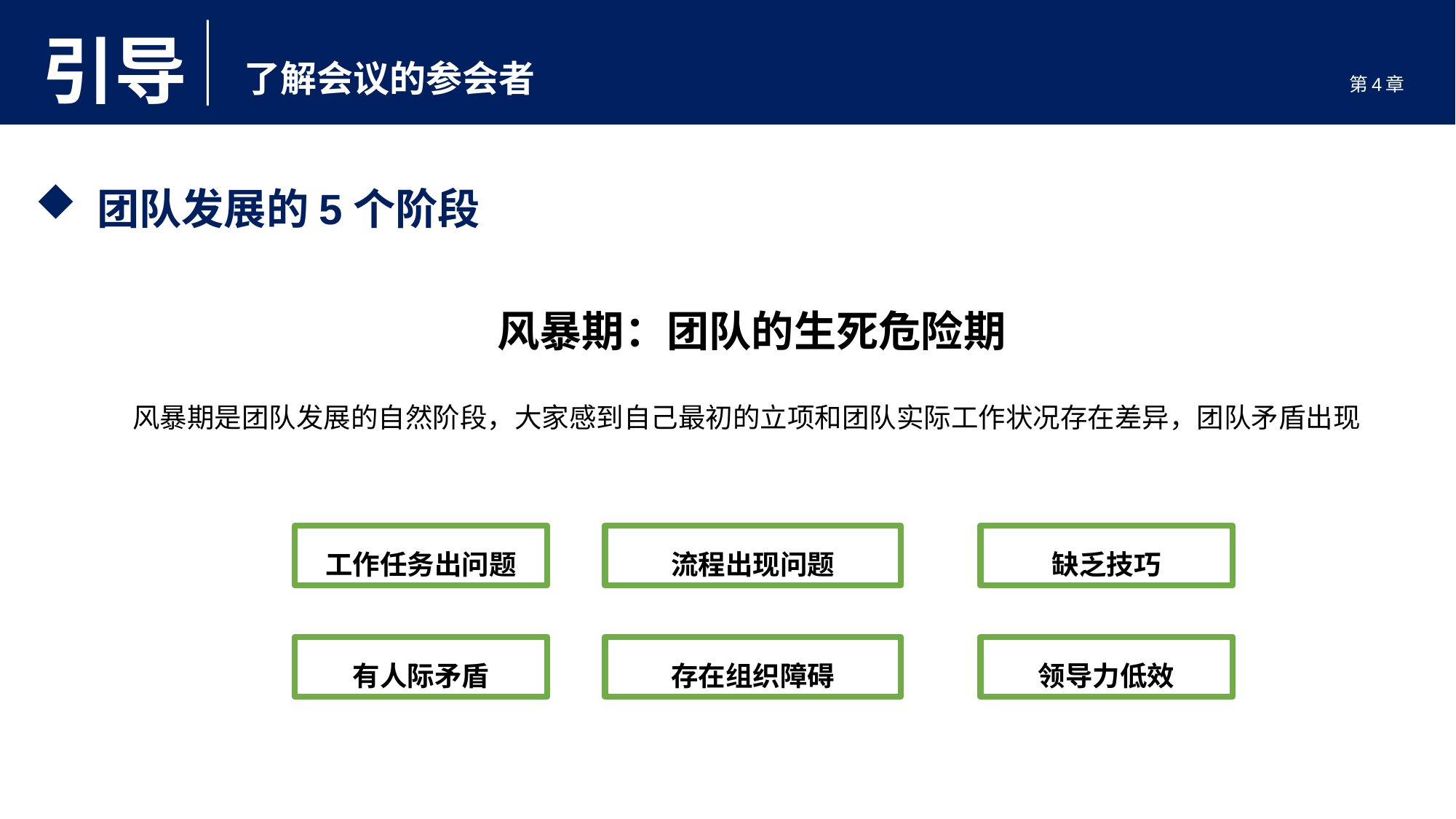

引导

了解会议的参会者
第4章
 团队发展的5个阶段
风暴期：团队的生死危险期
风暴期是团队发展的自然阶段，大家感到自己最初的立项和团队实际工作状况存在差异，团队矛盾出现
工作任务出问题
流程出现问题
缺乏技巧
有人际矛盾
存在组织障碍
领导力低效